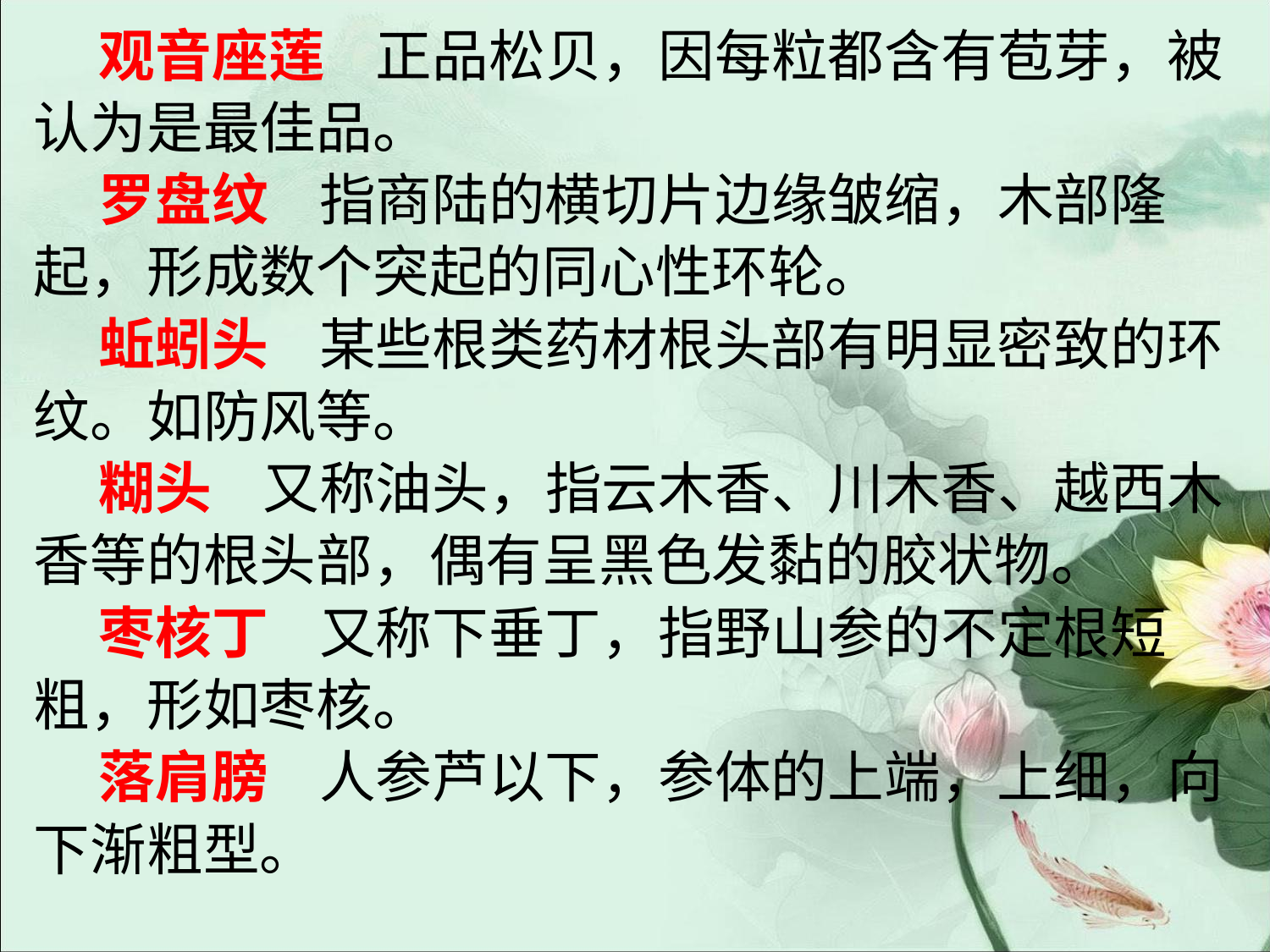

#
    观音座莲    正品松贝，因每粒都含有苞芽，被
认为是最佳品。
    罗盘纹    指商陆的横切片边缘皱缩，木部隆
起，形成数个突起的同心性环轮。
    蚯蚓头    某些根类药材根头部有明显密致的环
纹。如防风等。
    糊头    又称油头，指云木香、川木香、越西木
香等的根头部，偶有呈黑色发黏的胶状物。
    枣核丁    又称下垂丁，指野山参的不定根短
粗，形如枣核。
    落肩膀    人参芦以下，参体的上端，上细，向
下渐粗型。